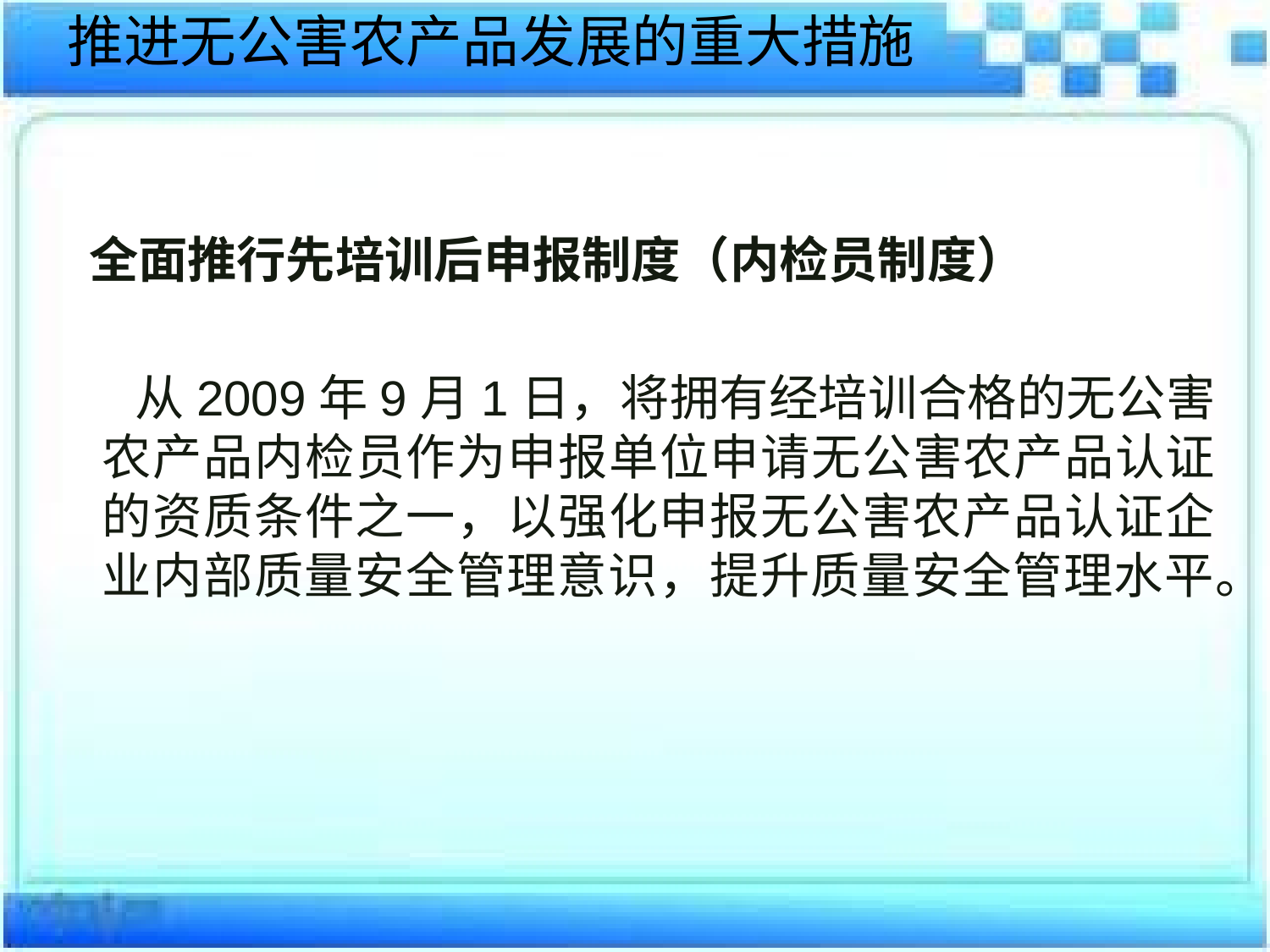

推进无公害农产品发展的重大措施
  全面推行先培训后申报制度（内检员制度）

      从2009年9月1日，将拥有经培训合格的无公害农产品内检员作为申报单位申请无公害农产品认证的资质条件之一，以强化申报无公害农产品认证企业内部质量安全管理意识，提升质量安全管理水平。